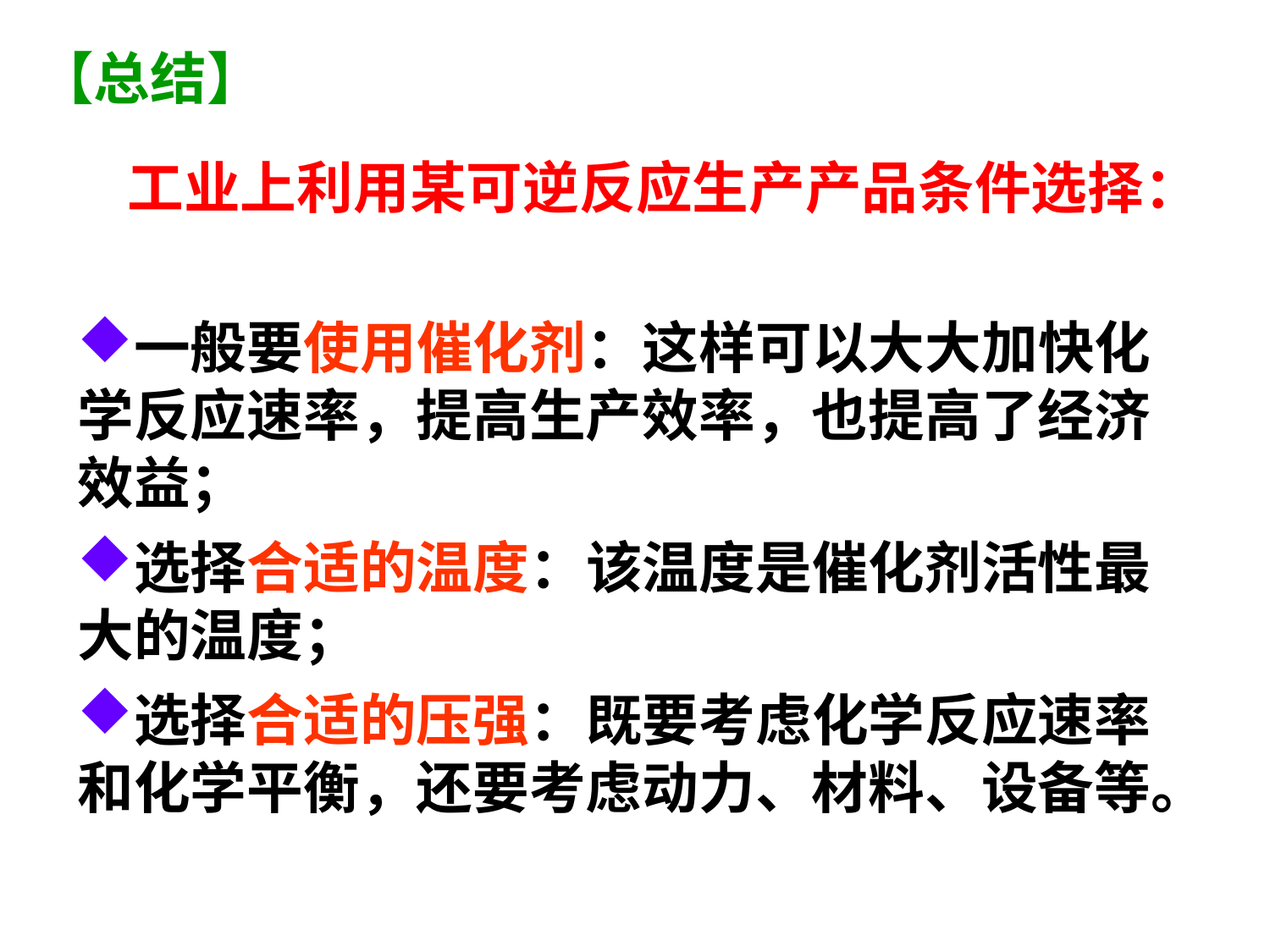

【总结】
工业上利用某可逆反应生产产品条件选择：
一般要使用催化剂：这样可以大大加快化学反应速率，提高生产效率，也提高了经济效益；
选择合适的温度：该温度是催化剂活性最大的温度；
选择合适的压强：既要考虑化学反应速率和化学平衡，还要考虑动力、材料、设备等。